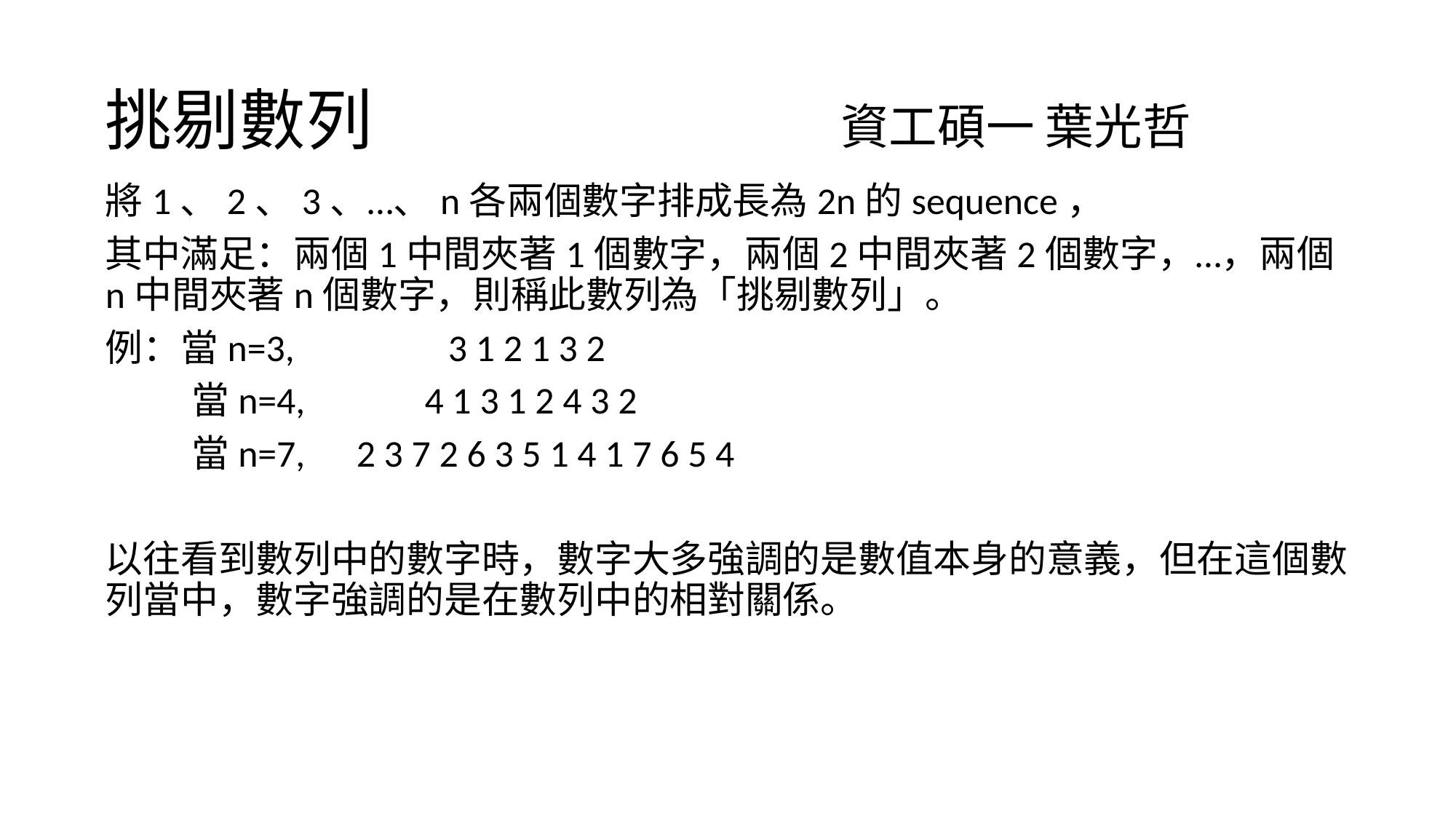

# 挑剔數列                               資工碩一 葉光哲
將1、2、3、…、n各兩個數字排成長為2n的sequence，
其中滿足：兩個1中間夾著1個數字，兩個2中間夾著2個數字，…，兩個n中間夾著n個數字，則稱此數列為「挑剔數列」。
例：當n=3,                  3 1 2 1 3 2
         當n=4,              4 1 3 1 2 4 3 2
         當n=7,      2 3 7 2 6 3 5 1 4 1 7 6 5 4

以往看到數列中的數字時，數字大多強調的是數值本身的意義，但在這個數列當中，數字強調的是在數列中的相對關係。